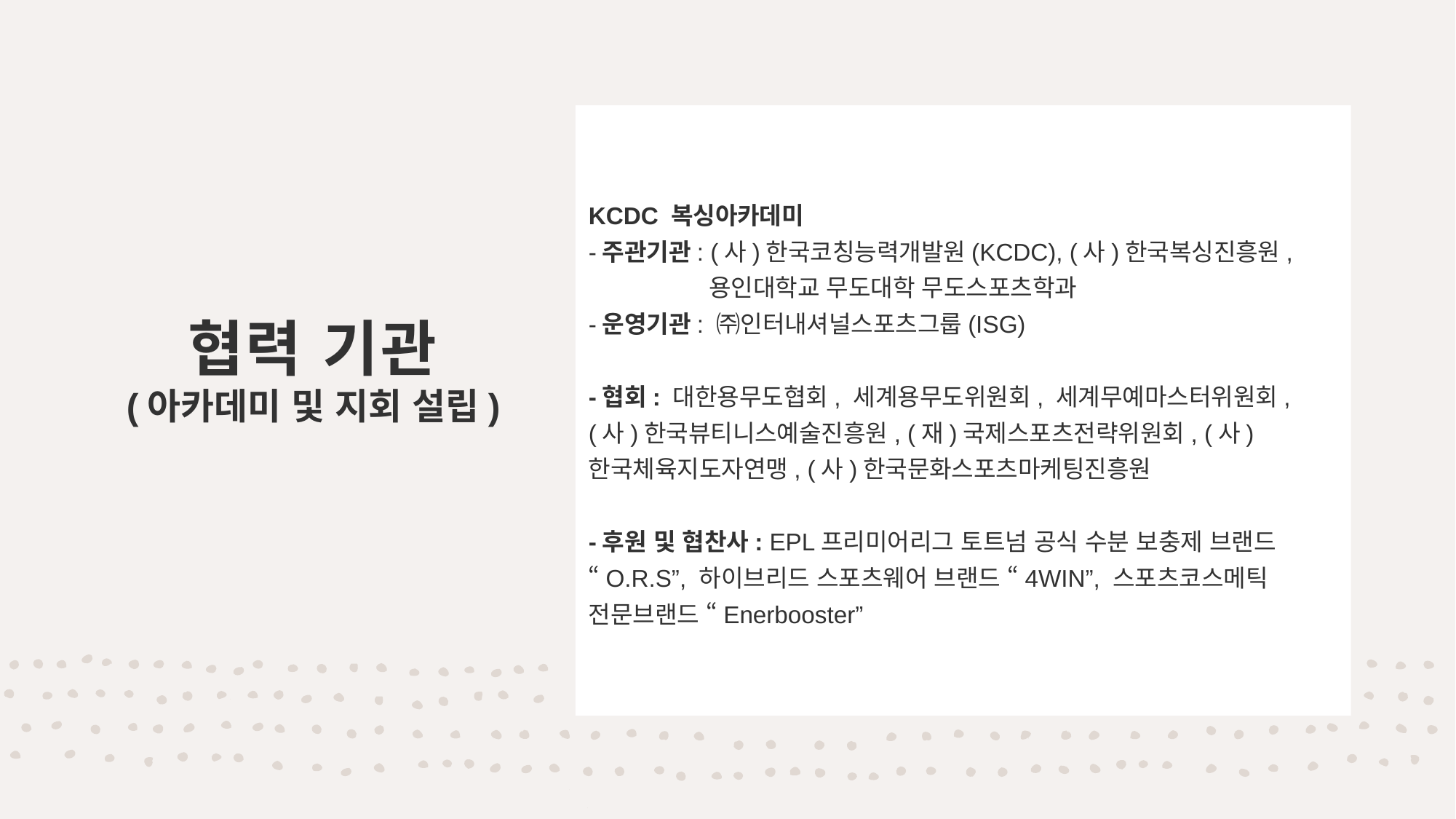

KCDC 복싱아카데미
-주관기관: (사)한국코칭능력개발원(KCDC), (사)한국복싱진흥원,
                 용인대학교 무도대학 무도스포츠학과
-운영기관: ㈜인터내셔널스포츠그룹(ISG)

-협회: 대한용무도협회, 세계용무도위원회, 세계무예마스터위원회, (사)한국뷰티니스예술진흥원, (재)국제스포츠전략위원회, (사)한국체육지도자연맹, (사)한국문화스포츠마케팅진흥원

-후원 및 협찬사: EPL프리미어리그 토트넘 공식 수분 보충제 브랜드 “O.R.S”, 하이브리드 스포츠웨어 브랜드 “4WIN”, 스포츠코스메틱 전문브랜드 “Enerbooster”

# 협력 기관 (아카데미 및 지회 설립)